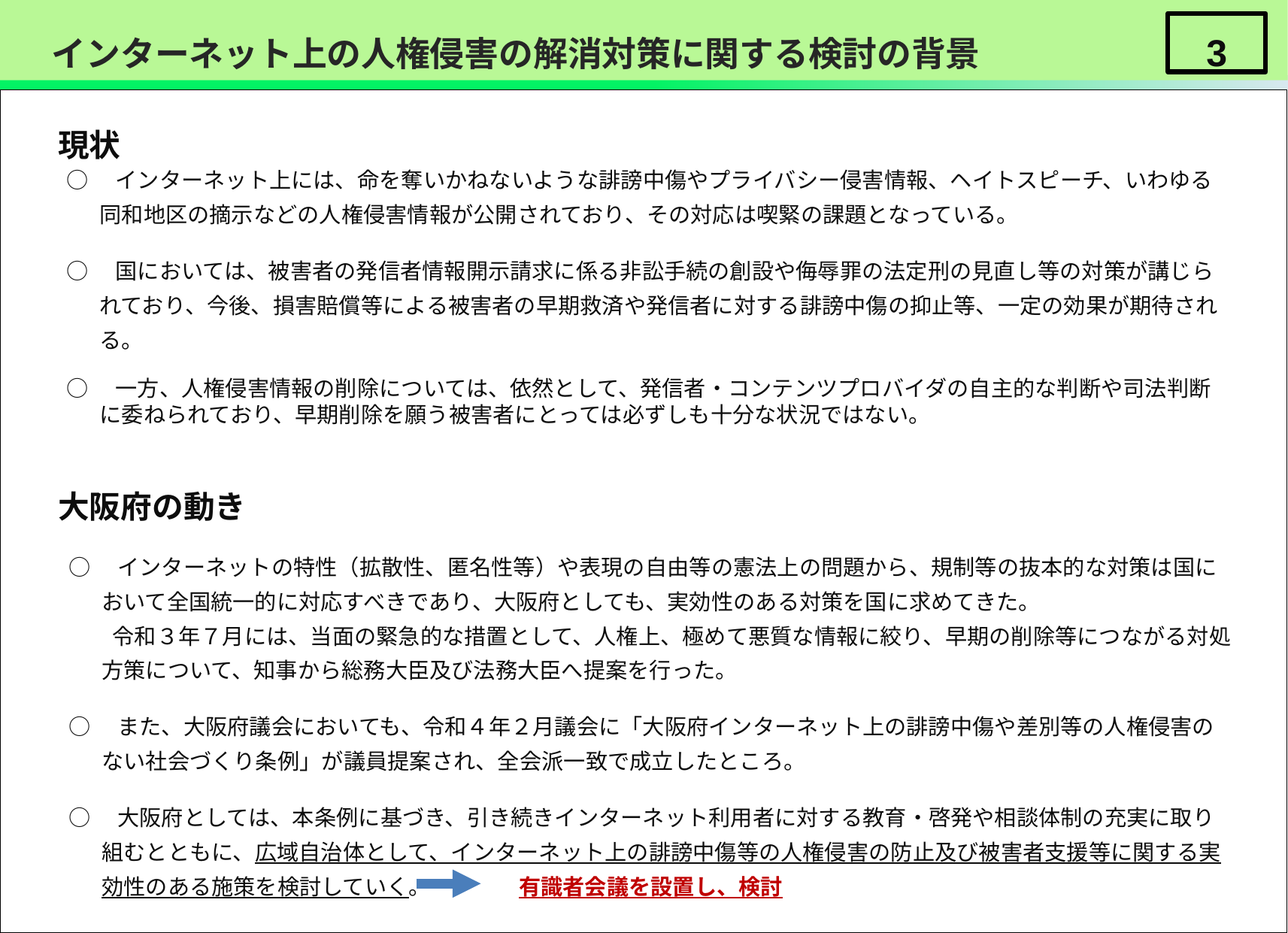

# インターネット上の人権侵害の解消対策に関する検討の背景
3

　  現状

　  大阪府の動き

○　インターネット上には、命を奪いかねないような誹謗中傷やプライバシー侵害情報、ヘイトスピーチ、いわゆる同和地区の摘示などの人権侵害情報が公開されており、その対応は喫緊の課題となっている。

○　国においては、被害者の発信者情報開示請求に係る非訟手続の創設や侮辱罪の法定刑の見直し等の対策が講じられており、今後、損害賠償等による被害者の早期救済や発信者に対する誹謗中傷の抑止等、一定の効果が期待される。

○　一方、人権侵害情報の削除については、依然として、発信者・コンテンツプロバイダの自主的な判断や司法判断に委ねられており、早期削除を願う被害者にとっては必ずしも十分な状況ではない。

○　インターネットの特性（拡散性、匿名性等）や表現の自由等の憲法上の問題から、規制等の抜本的な対策は国において全国統一的に対応すべきであり、大阪府としても、実効性のある対策を国に求めてきた。
　　令和３年７月には、当面の緊急的な措置として、人権上、極めて悪質な情報に絞り、早期の削除等につながる対処方策について、知事から総務大臣及び法務大臣へ提案を行った。

○　また、大阪府議会においても、令和４年２月議会に「大阪府インターネット上の誹謗中傷や差別等の人権侵害のない社会づくり条例」が議員提案され、全会派一致で成立したところ。

○　大阪府としては、本条例に基づき、引き続きインターネット利用者に対する教育・啓発や相談体制の充実に取り組むとともに、広域自治体として、インターネット上の誹謗中傷等の人権侵害の防止及び被害者支援等に関する実効性のある施策を検討していく。　　　　有識者会議を設置し、検討